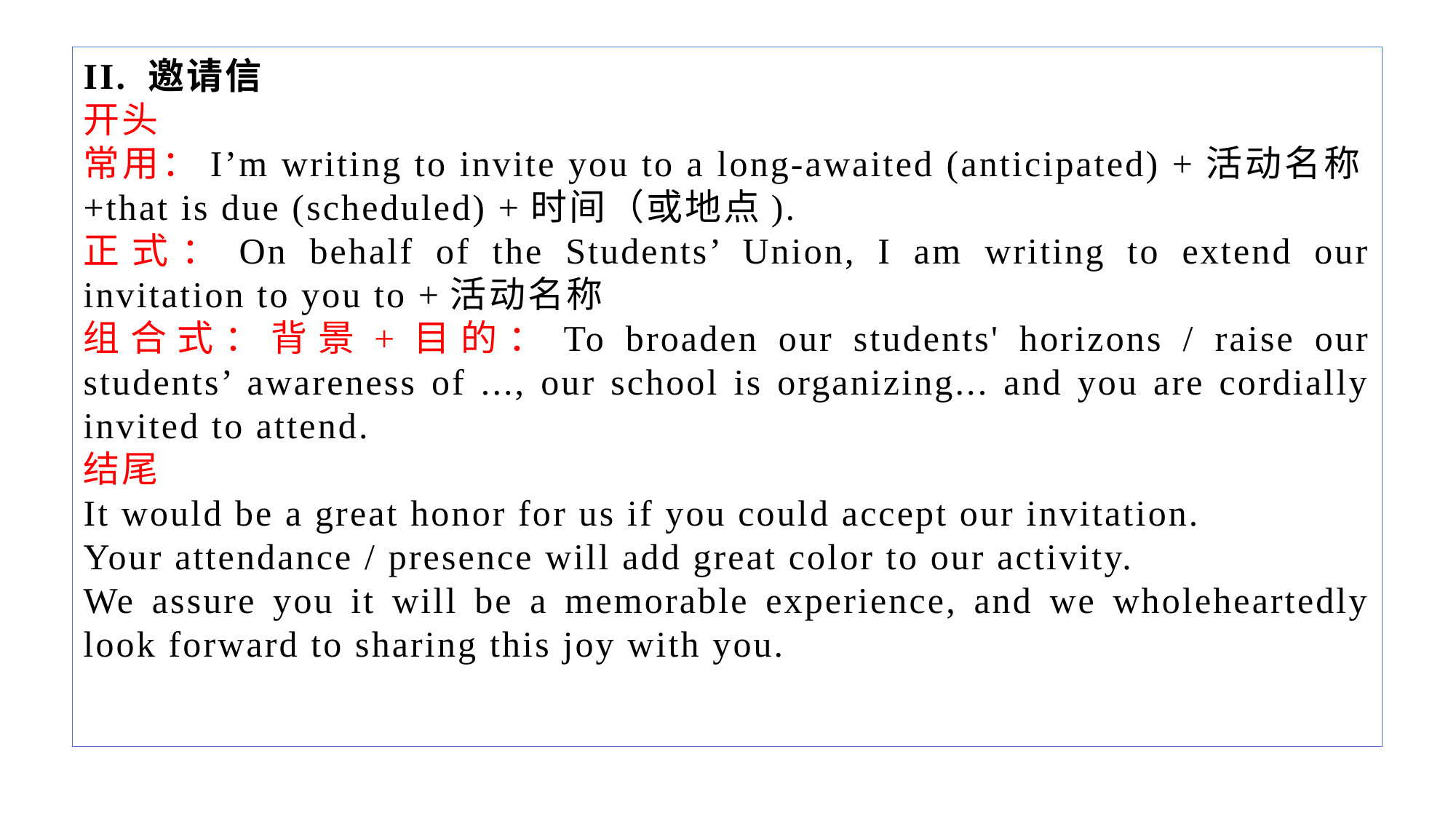

II. 邀请信
开头
常用：I’m writing to invite you to a long-awaited (anticipated) +活动名称+that is due (scheduled) +时间（或地点).
正式：On behalf of the Students’ Union, I am writing to extend our invitation to you to +活动名称
组合式：背景+目的：To broaden our students' horizons / raise our students’ awareness of ..., our school is organizing... and you are cordially invited to attend.
结尾
It would be a great honor for us if you could accept our invitation.
Your attendance / presence will add great color to our activity.
We assure you it will be a memorable experience, and we wholeheartedly look forward to sharing this joy with you.